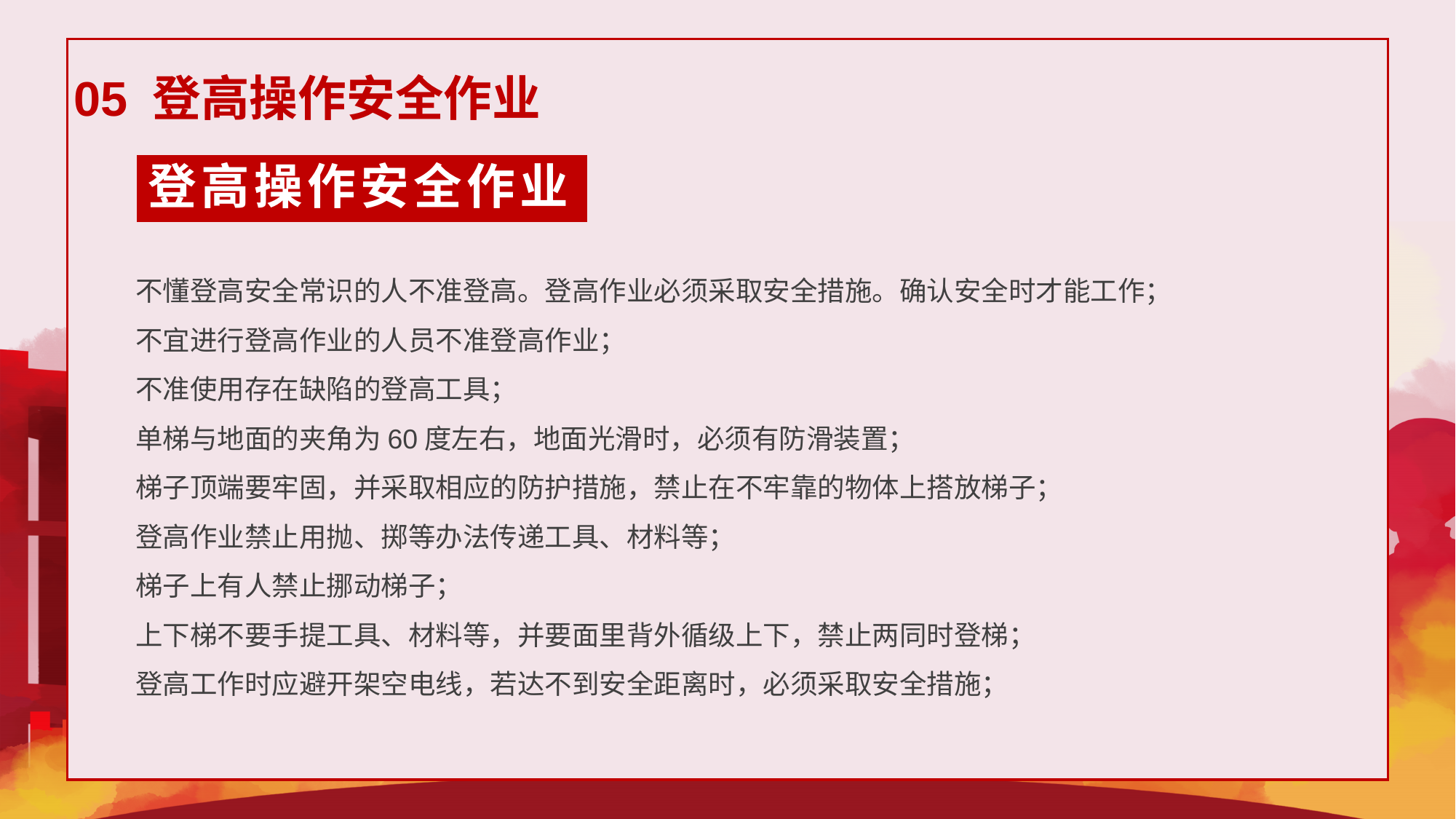

05 登高操作安全作业
登高操作安全作业
不懂登高安全常识的人不准登高。登高作业必须采取安全措施。确认安全时才能工作；
不宜进行登高作业的人员不准登高作业；
不准使用存在缺陷的登高工具；
单梯与地面的夹角为60度左右，地面光滑时，必须有防滑装置；
梯子顶端要牢固，并采取相应的防护措施，禁止在不牢靠的物体上搭放梯子；
登高作业禁止用抛、掷等办法传递工具、材料等；
梯子上有人禁止挪动梯子；
上下梯不要手提工具、材料等，并要面里背外循级上下，禁止两同时登梯；
登高工作时应避开架空电线，若达不到安全距离时，必须采取安全措施；